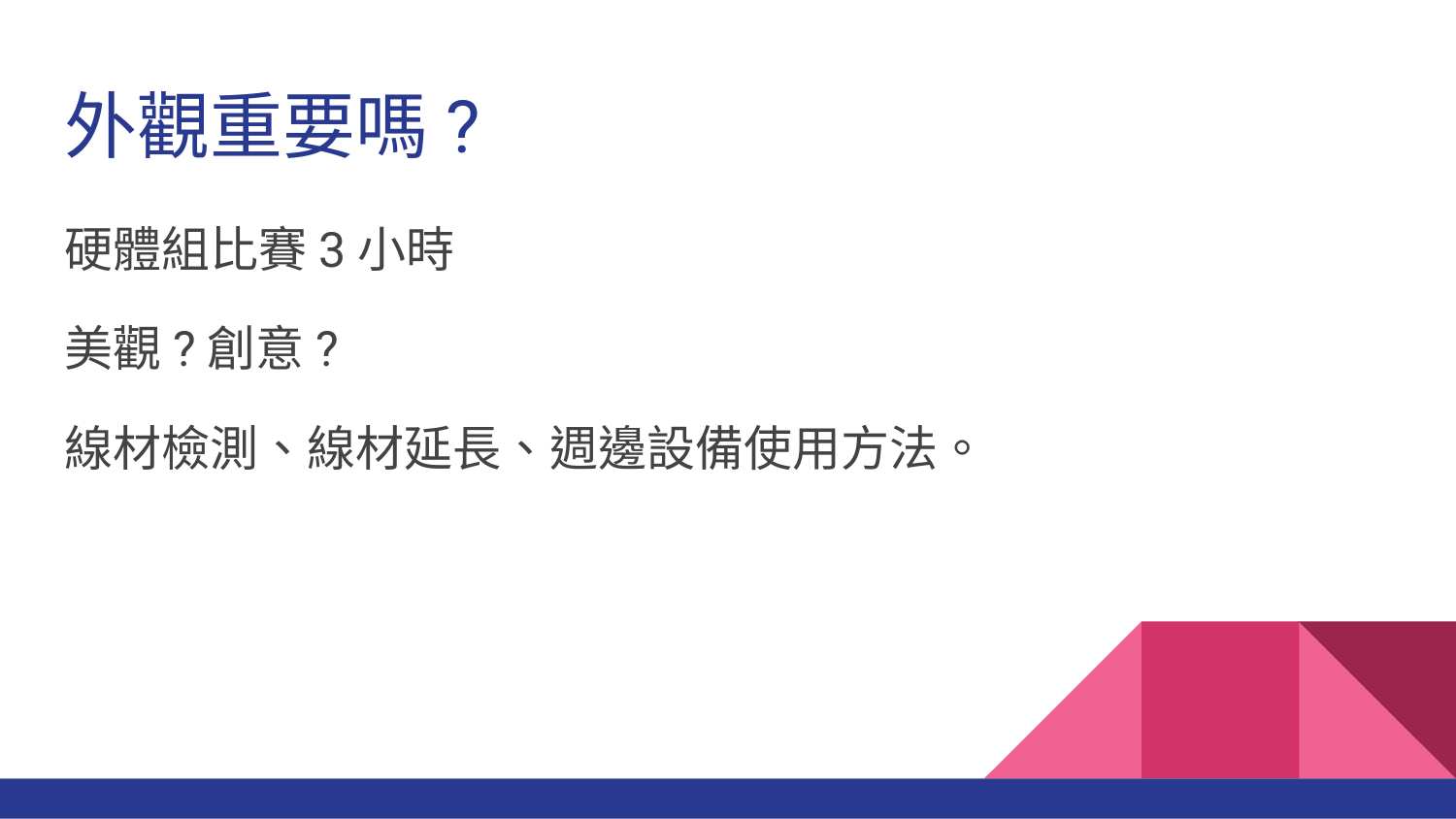

# 外觀重要嗎?
硬體組比賽3小時
美觀?創意?
線材檢測、線材延長、週邊設備使用方法。